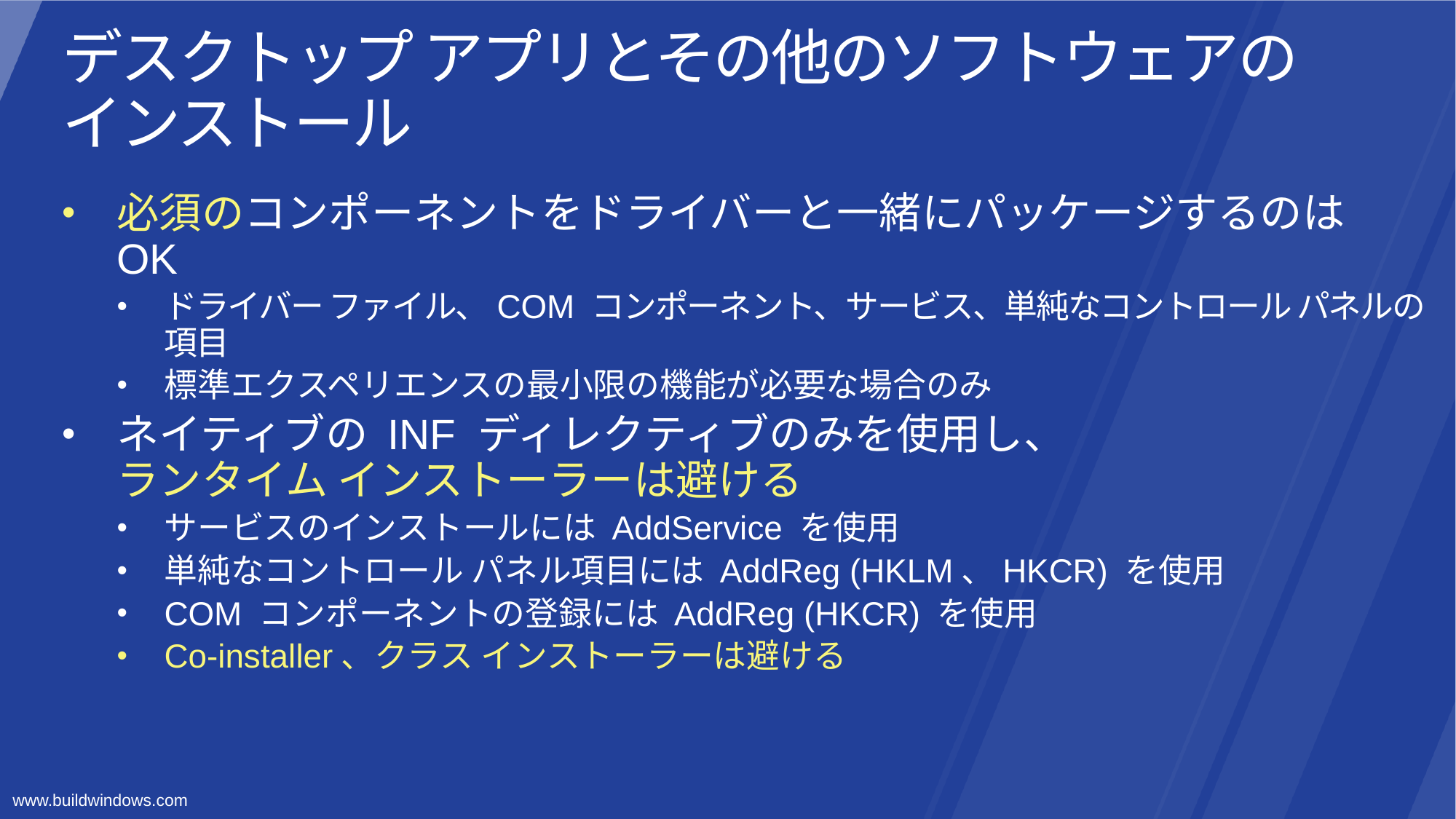

# デスクトップ アプリとその他のソフトウェアの インストール
必須のコンポーネントをドライバーと一緒にパッケージするのは OK
ドライバー ファイル、COM コンポーネント、サービス、単純なコントロール パネルの項目
標準エクスペリエンスの最小限の機能が必要な場合のみ
ネイティブの INF ディレクティブのみを使用し、
ランタイム インストーラーは避ける
サービスのインストールには AddService を使用
単純なコントロール パネル項目には AddReg (HKLM、HKCR) を使用
COM コンポーネントの登録には AddReg (HKCR) を使用
Co-installer、クラス インストーラーは避ける